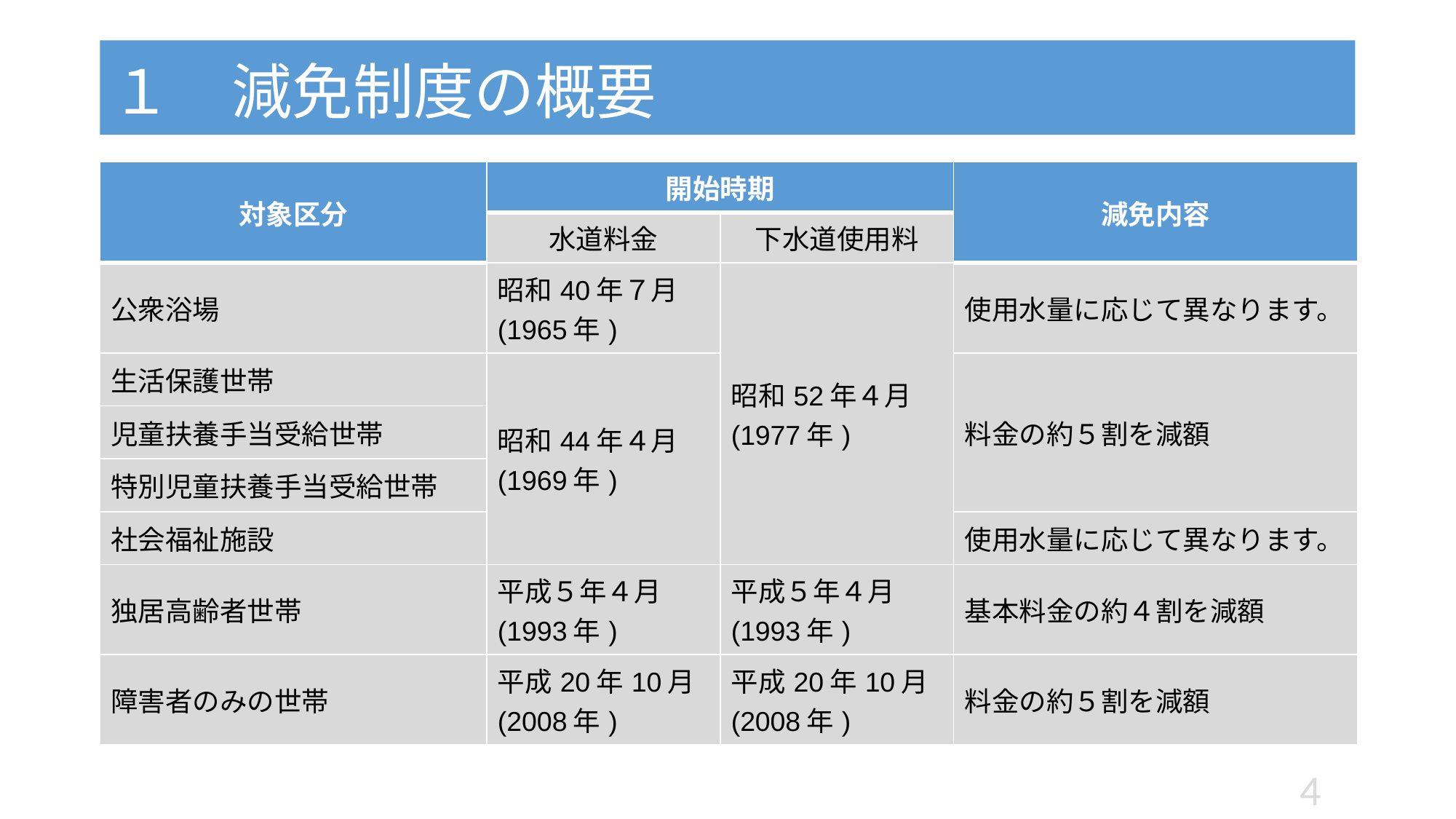

# １　減免制度の概要
| 対象区分 | 開始時期 |  | 減免内容 |
| --- | --- | --- | --- |
|  | 水道料金 | 下水道使用料 |  |
| 公衆浴場 | 昭和40年７月(1965年) | 昭和52年４月 (1977年) | 使用水量に応じて異なります。 |
| 生活保護世帯 | 昭和44年４月 (1969年) |  | 料金の約５割を減額 |
| 児童扶養手当受給世帯 |  |  |  |
| 特別児童扶養手当受給世帯 |  |  |  |
| 社会福祉施設 |  |  | 使用水量に応じて異なります。 |
| 独居高齢者世帯 | 平成５年４月 (1993年) | 平成５年４月 (1993年) | 基本料金の約４割を減額 |
| 障害者のみの世帯 | 平成20年10月 (2008年) | 平成20年10月 (2008年) | 料金の約５割を減額 |
4